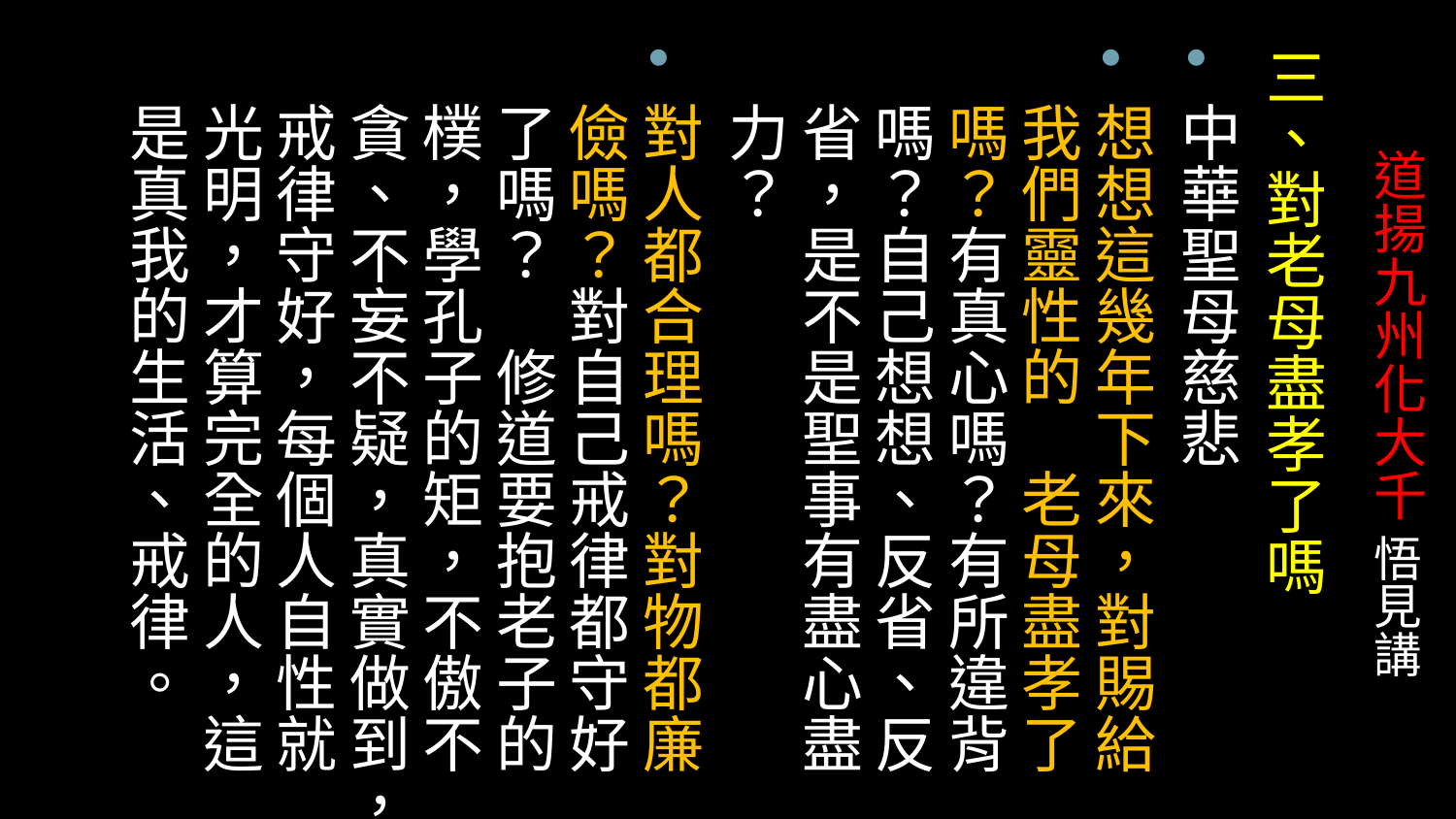

三、對老母盡孝了嗎
中華聖母慈悲
想想這幾年下來，對賜給我們靈性的　老母盡孝了嗎？有真心嗎？有所違背嗎？自己想想、反省、反省，是不是聖事有盡心盡力？
對人都合理嗎？對物都廉儉嗎？對自己戒律都守好了嗎？　修道要抱老子的樸，學孔子的矩，不傲不貪、不妄不疑，真實做到，戒律守好，每個人自性就光明，才算完全的人，這是真我的生活、戒律。

# 道揚九州化大千 悟見講